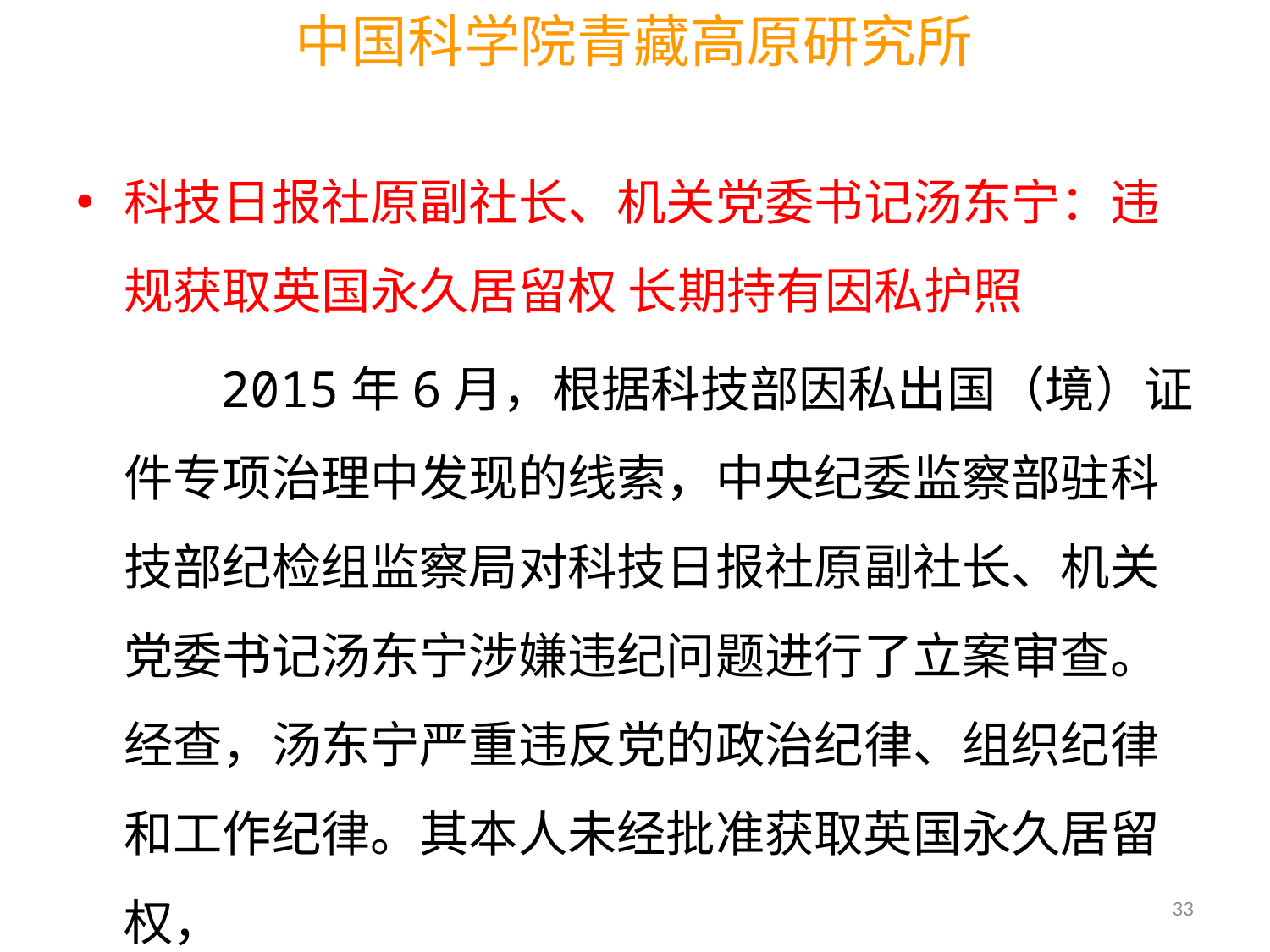

科技日报社原副社长、机关党委书记汤东宁：违规获取英国永久居留权 长期持有因私护照
  　　2015年6月，根据科技部因私出国（境）证件专项治理中发现的线索，中央纪委监察部驻科技部纪检组监察局对科技日报社原副社长、机关党委书记汤东宁涉嫌违纪问题进行了立案审查。经查，汤东宁严重违反党的政治纪律、组织纪律和工作纪律。其本人未经批准获取英国永久居留权，
33